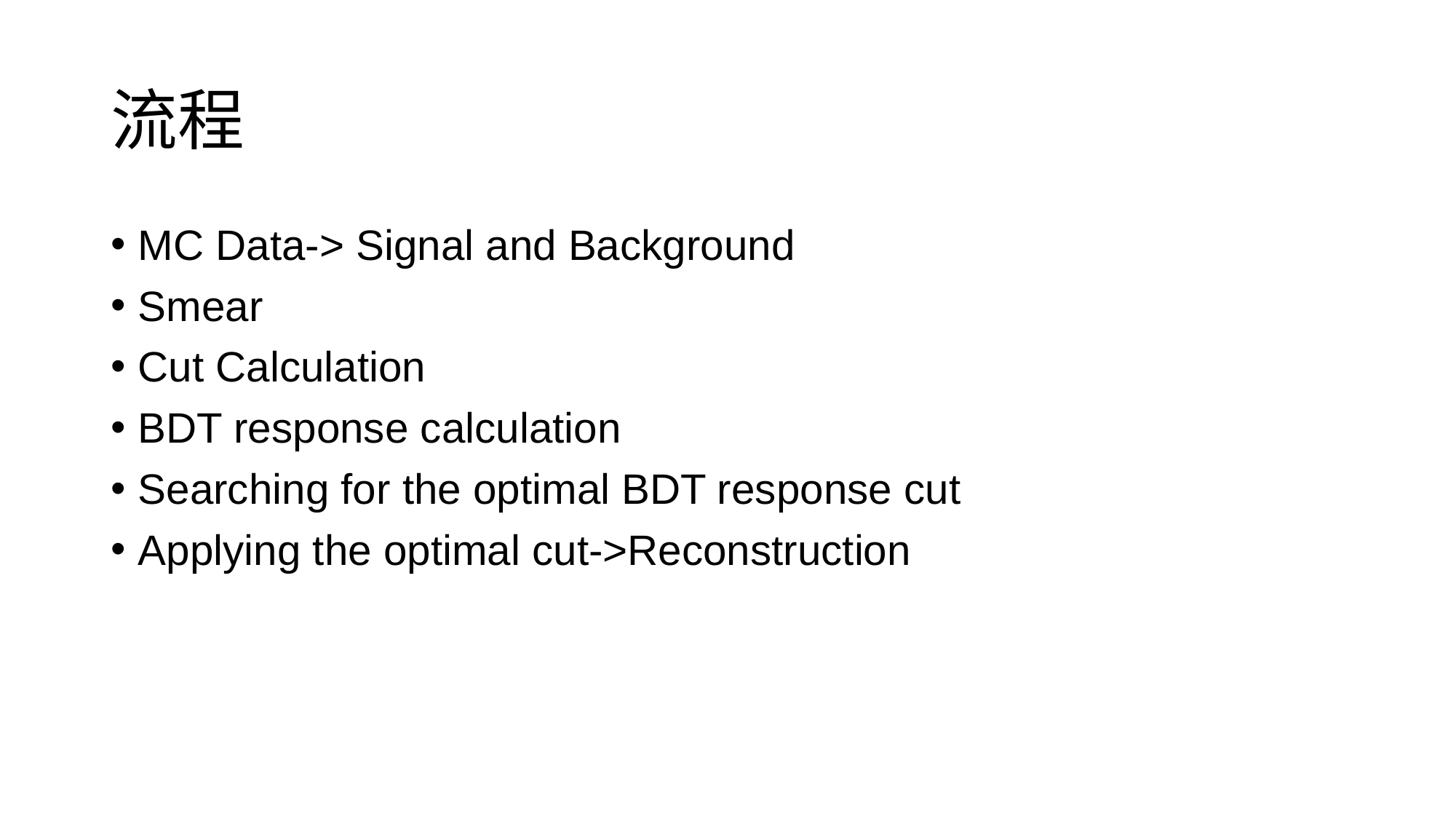

# 流程
MC Data-> Signal and Background
Smear
Cut Calculation
BDT response calculation
Searching for the optimal BDT response cut
Applying the optimal cut->Reconstruction